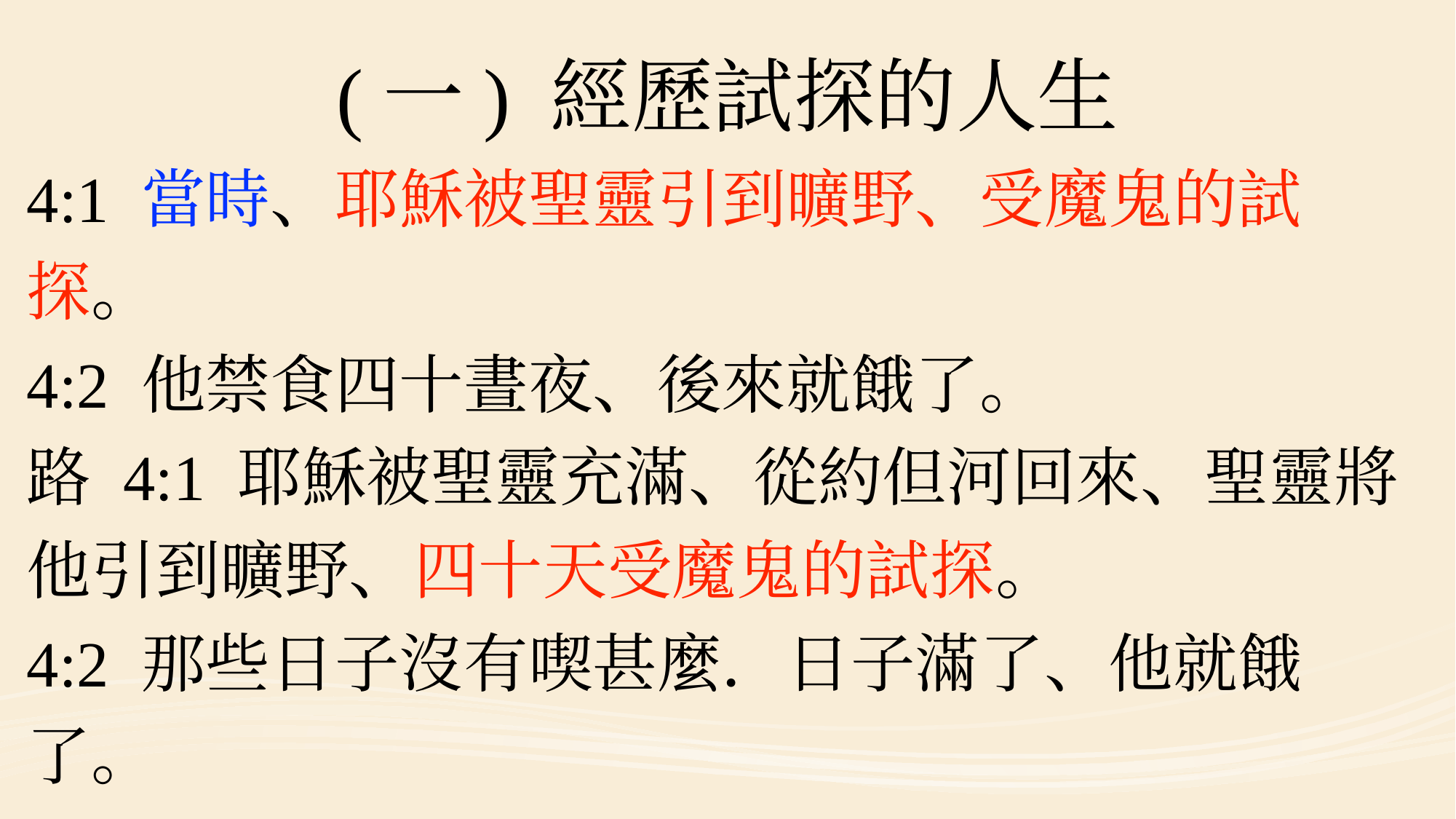

#
(一) 經歷試探的人生
4:1 當時、耶穌被聖靈引到曠野、受魔鬼的試探。
4:2 他禁食四十晝夜、後來就餓了。
路 4:1 耶穌被聖靈充滿、從約但河回來、聖靈將他引到曠野、四十天受魔鬼的試探。
4:2 那些日子沒有喫甚麼．日子滿了、他就餓了。
7